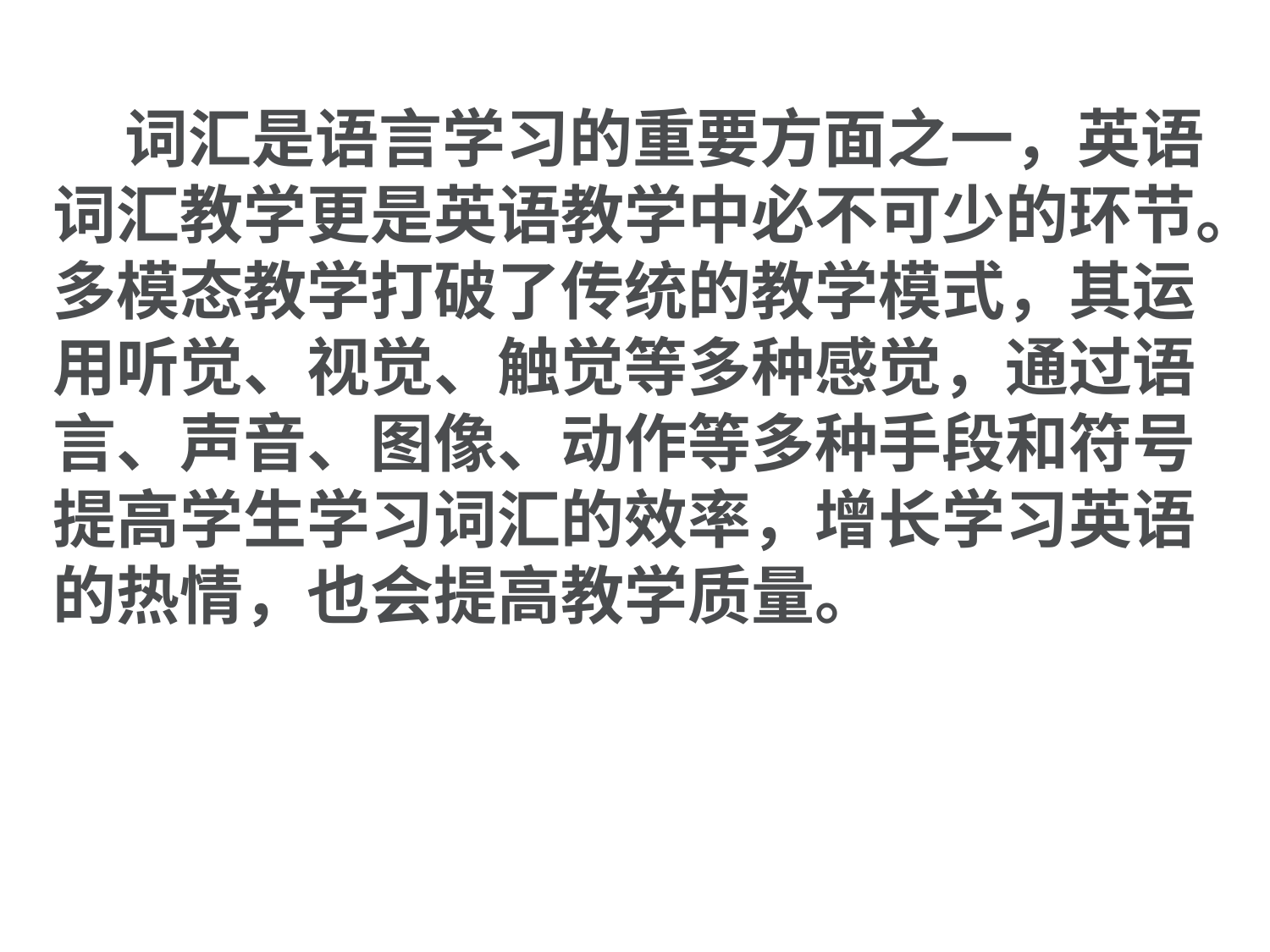

词汇是语言学习的重要方面之一，英语词汇教学更是英语教学中必不可少的环节。多模态教学打破了传统的教学模式，其运用听觉、视觉、触觉等多种感觉，通过语言、声音、图像、动作等多种手段和符号提高学生学习词汇的效率，增长学习英语的热情，也会提高教学质量。